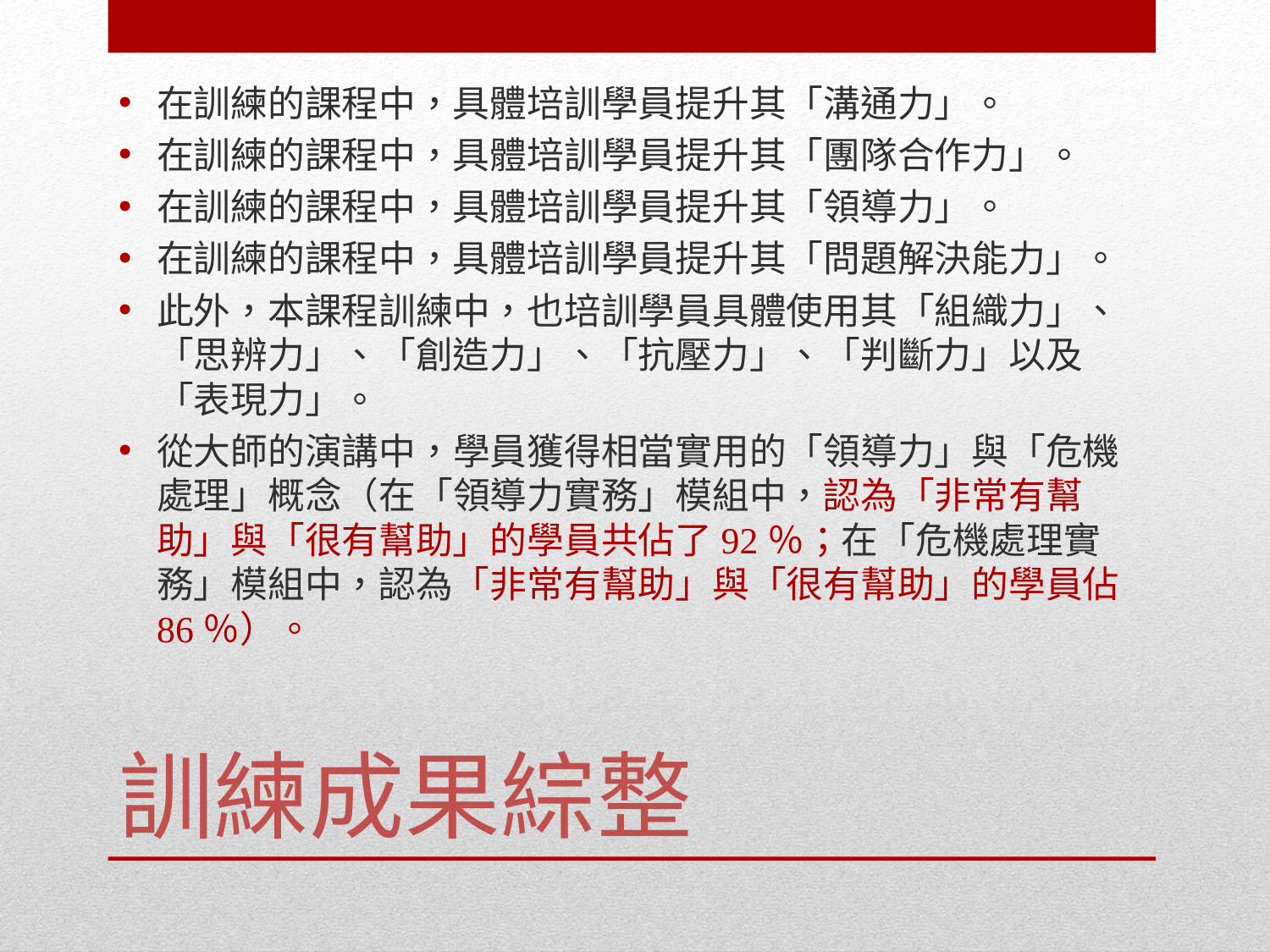

在訓練的課程中，具體培訓學員提升其「溝通力」。
在訓練的課程中，具體培訓學員提升其「團隊合作力」。
在訓練的課程中，具體培訓學員提升其「領導力」。
在訓練的課程中，具體培訓學員提升其「問題解決能力」。
此外，本課程訓練中，也培訓學員具體使用其「組織力」、「思辨力」、「創造力」、「抗壓力」、「判斷力」以及「表現力」。
從大師的演講中，學員獲得相當實用的「領導力」與「危機處理」概念（在「領導力實務」模組中，認為「非常有幫助」與「很有幫助」的學員共佔了92％；在「危機處理實務」模組中，認為「非常有幫助」與「很有幫助」的學員佔86％）。
# 訓練成果綜整